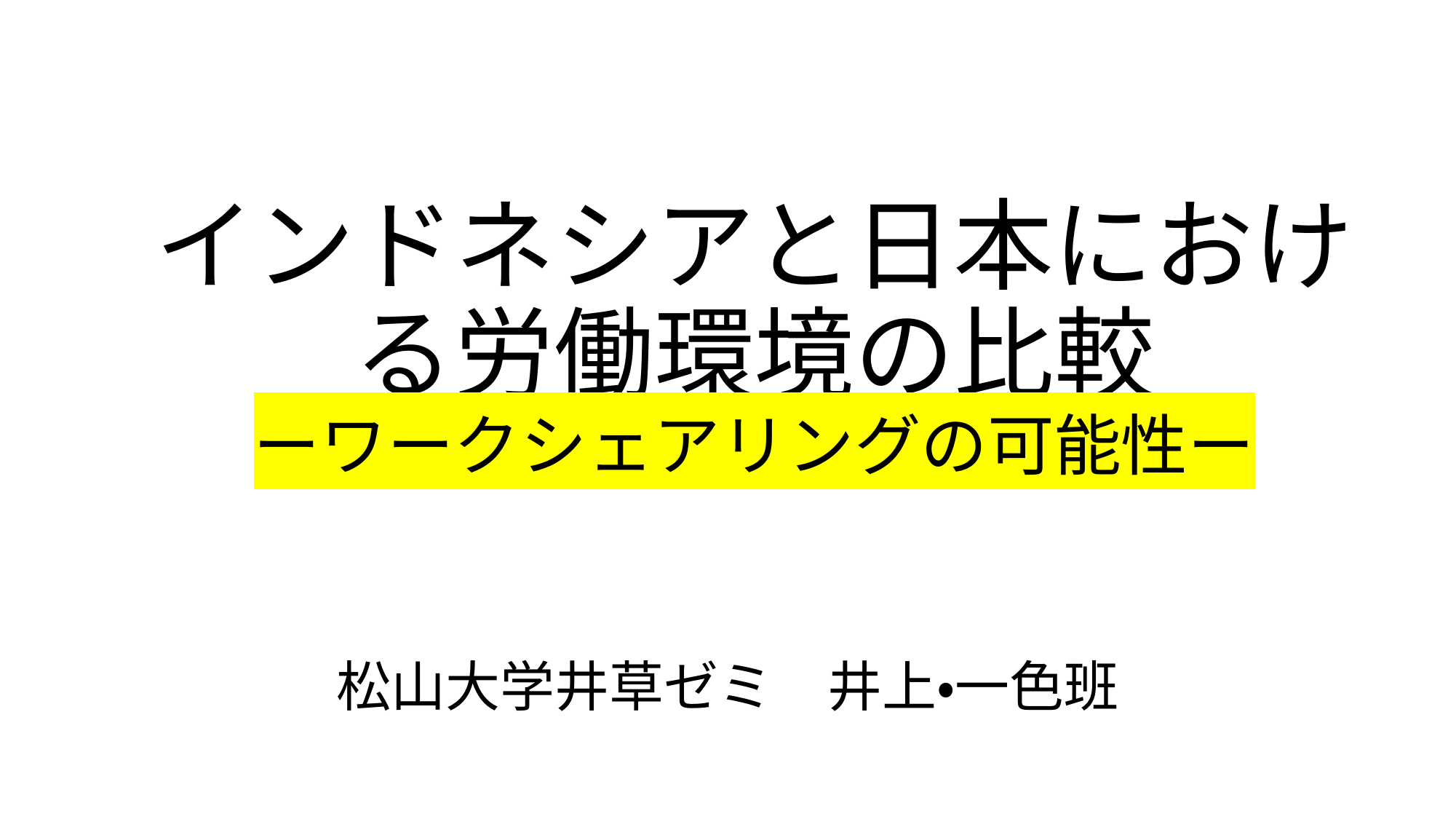

# インドネシアと日本における労働環境の比較 ーワークシェアリングの可能性ー
松山大学井草ゼミ　井上・一色班